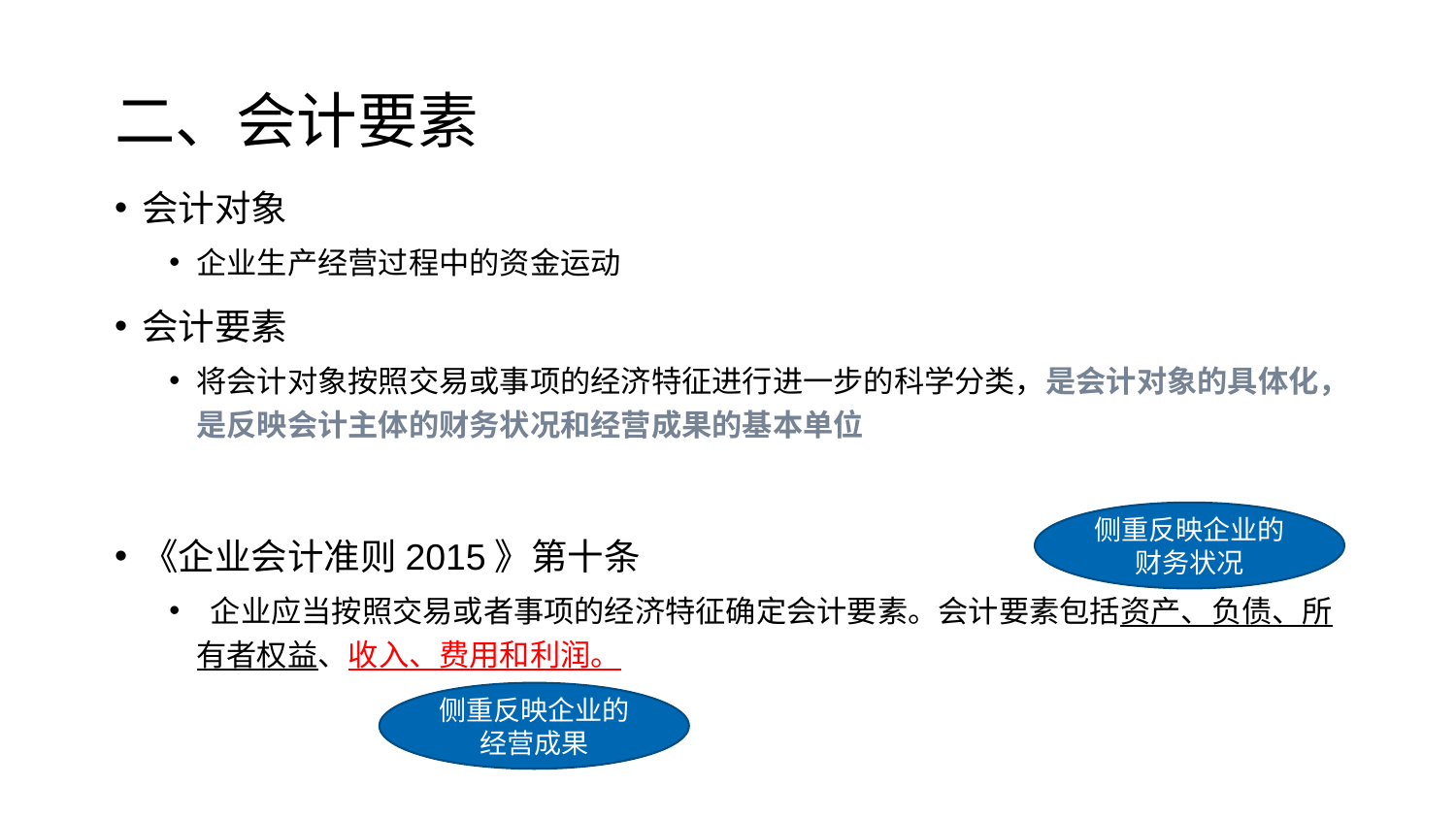

# 二、会计要素
会计对象
企业生产经营过程中的资金运动
会计要素
将会计对象按照交易或事项的经济特征进行进一步的科学分类，是会计对象的具体化，是反映会计主体的财务状况和经营成果的基本单位

《企业会计准则2015》第十条
 企业应当按照交易或者事项的经济特征确定会计要素。会计要素包括资产、负债、所有者权益、收入、费用和利润。

侧重反映企业的财务状况
侧重反映企业的经营成果